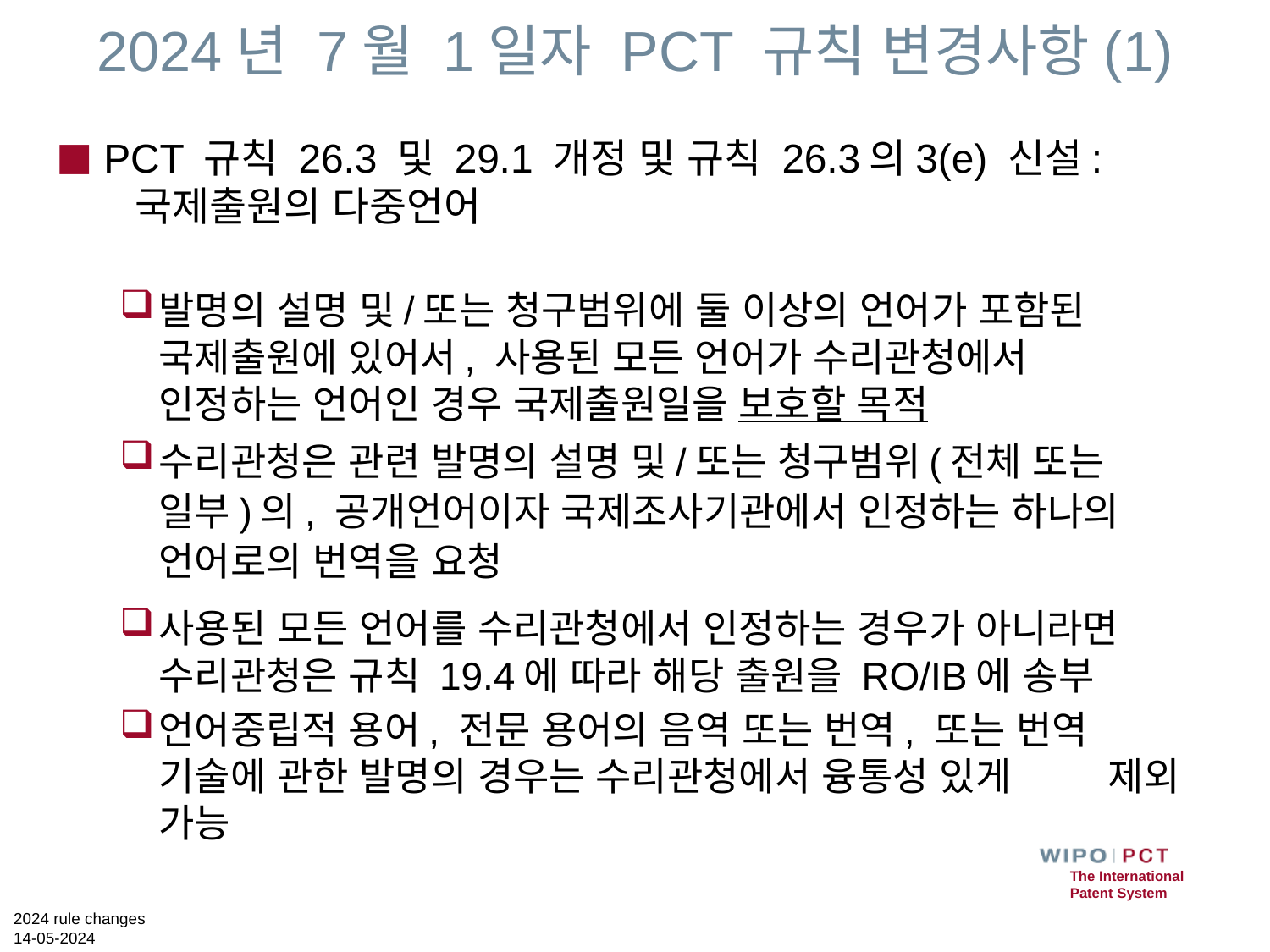

# 2024년 7월 1일자 PCT 규칙 변경사항(1)
PCT 규칙 26.3 및 29.1 개정 및 규칙 26.3의3(e) 신설:            국제출원의 다중언어
발명의 설명 및/또는 청구범위에 둘 이상의 언어가 포함된    국제출원에 있어서, 사용된 모든 언어가 수리관청에서         인정하는 언어인 경우 국제출원일을 보호할 목적
수리관청은 관련 발명의 설명 및/또는 청구범위(전체 또는    일부)의, 공개언어이자 국제조사기관에서 인정하는 하나의   언어로의 번역을 요청
사용된 모든 언어를 수리관청에서 인정하는 경우가 아니라면 수리관청은 규칙 19.4에 따라 해당 출원을 RO/IB에 송부
언어중립적 용어, 전문 용어의 음역 또는 번역, 또는 번역      기술에 관한 발명의 경우는 수리관청에서 융통성 있게         제외 가능